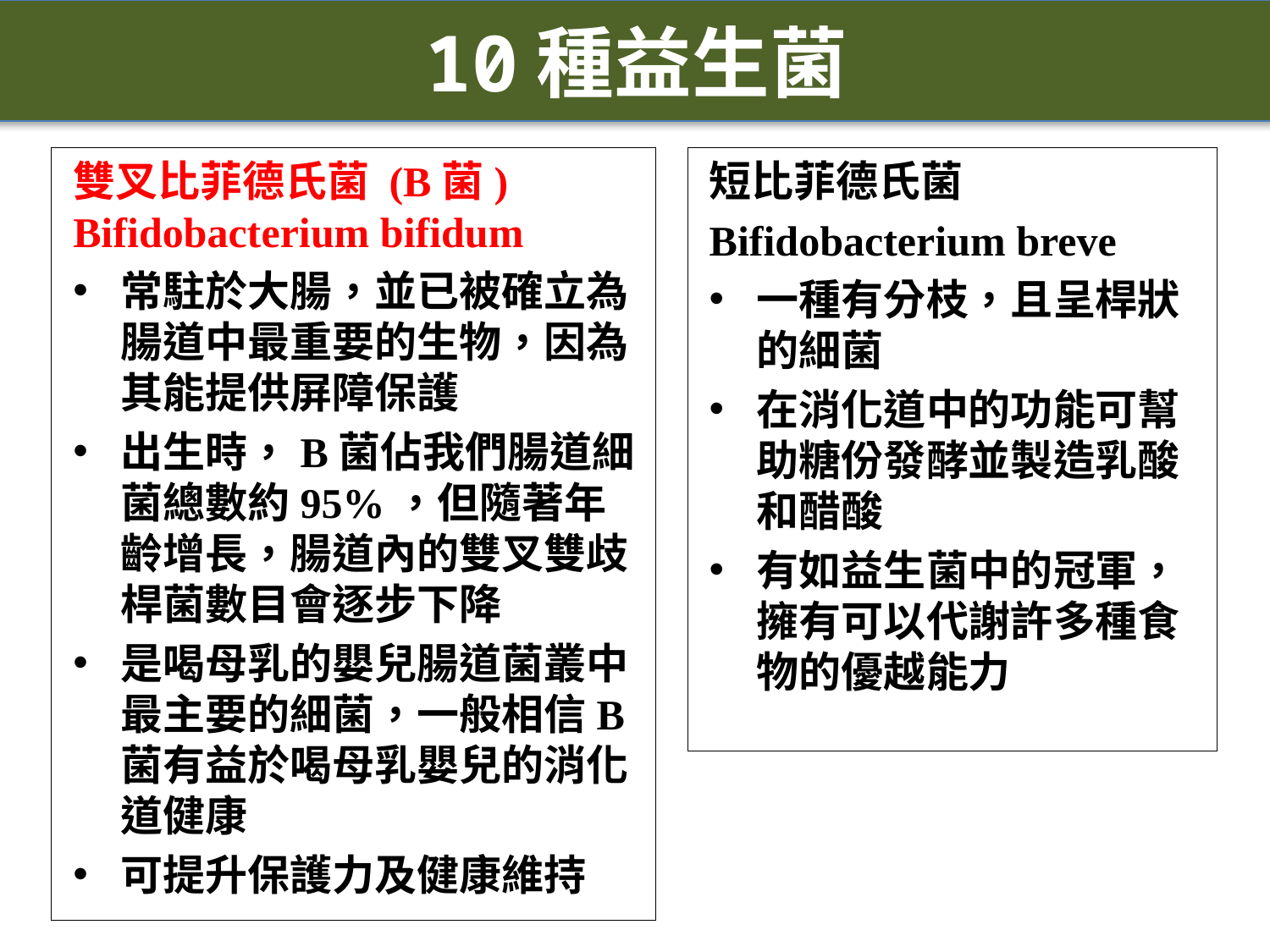

10種益生菌
雙叉比菲德氏菌 (B菌) Bifidobacterium bifidum
常駐於大腸，並已被確立為腸道中最重要的生物，因為其能提供屏障保護
出生時，B菌佔我們腸道細菌總數約95%，但隨著年齡增長，腸道內的雙叉雙歧桿菌數目會逐步下降
是喝母乳的嬰兒腸道菌叢中最主要的細菌，一般相信B菌有益於喝母乳嬰兒的消化道健康
可提升保護力及健康維持

短比菲德氏菌
Bifidobacterium breve
一種有分枝，且呈桿狀的細菌
在消化道中的功能可幫助糖份發酵並製造乳酸和醋酸
有如益生菌中的冠軍，擁有可以代謝許多種食物的優越能力